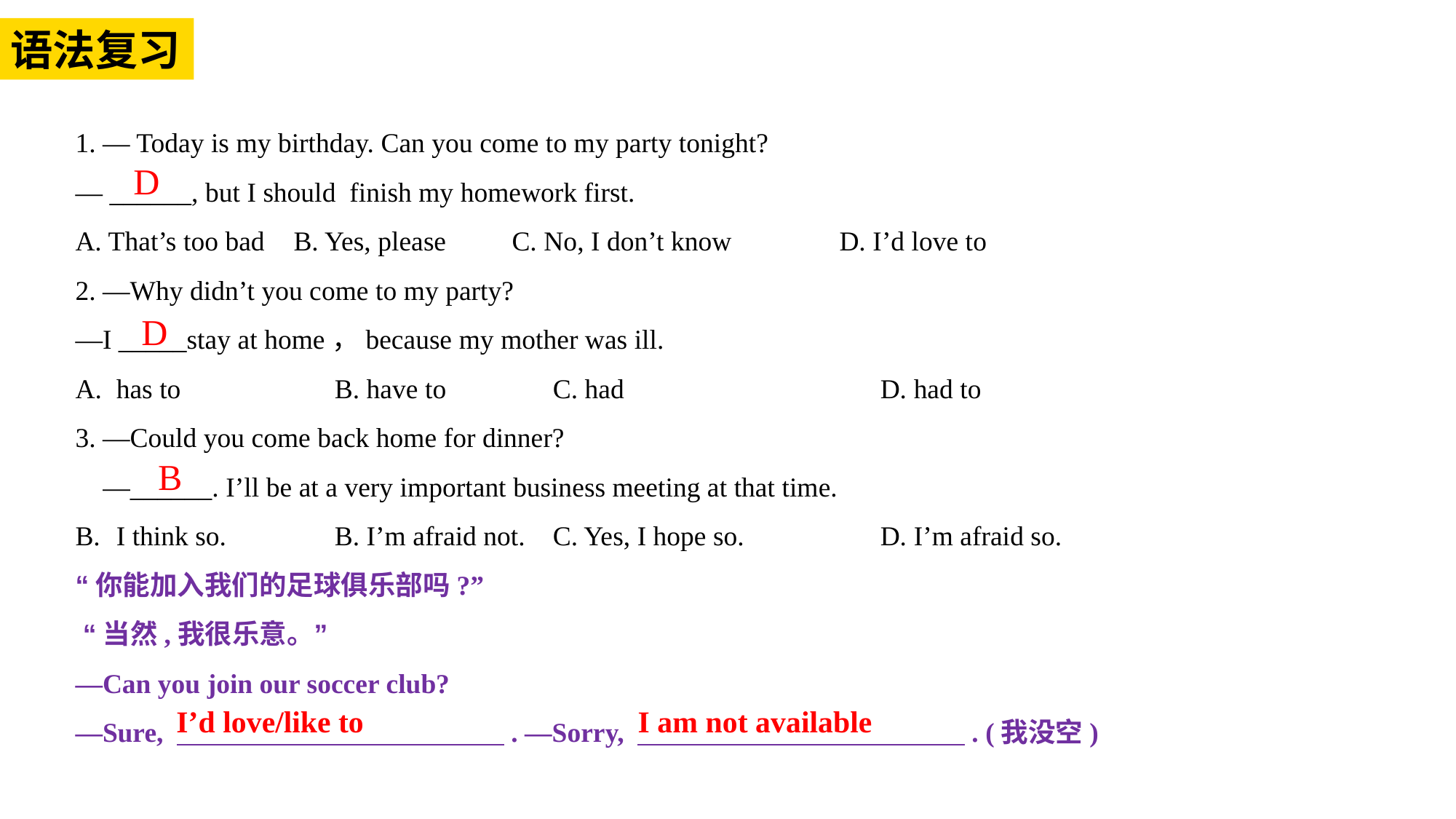

语法复习
1. — Today is my birthday. Can you come to my party tonight?
— ______, but I should  finish my homework first.
A. That’s too bad	B. Yes, please	C. No, I don’t know	D. I’d love to
2. —Why didn’t you come to my party?
—I _____stay at home，because my mother was ill.
has to		B. have to	C. had			D. had to
3. —Could you come back home for dinner?
    —______. I’ll be at a very important business meeting at that time.
I think so.     	B. I’m afraid not.  	C. Yes, I hope so.  		D. I’m afraid so.
“你能加入我们的足球俱乐部吗?”
 “当然,我很乐意。”
—Can you join our soccer club?
—Sure, 　　　　　　　　　　　　. —Sorry, 　　　　　　　　　　　　. (我没空)
D
D
B
I’d love/like to
I am not available